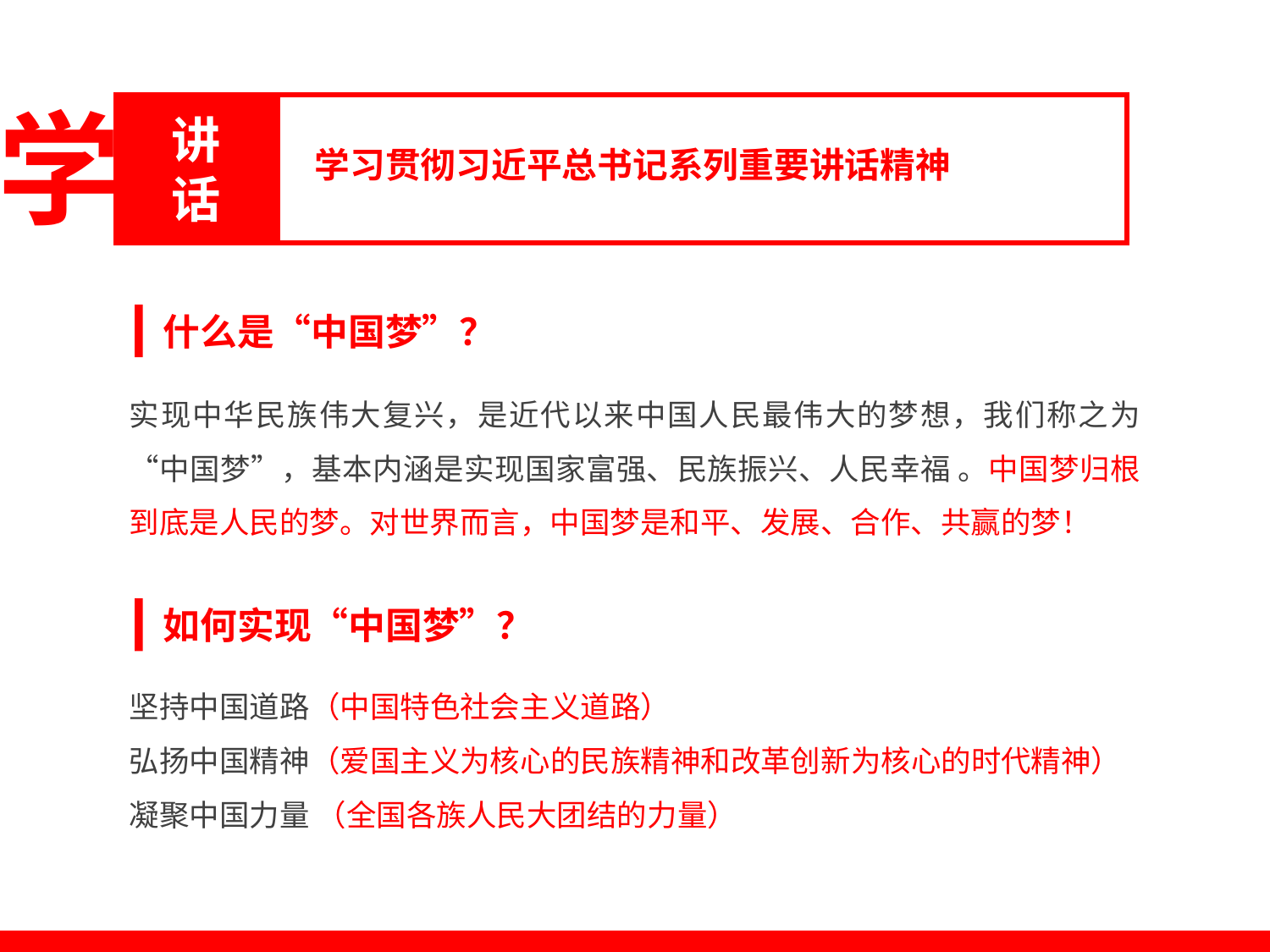

学

讲话
学习贯彻习近平总书记系列重要讲话精神
什么是“中国梦”？

实现中华民族伟大复兴，是近代以来中国人民最伟大的梦想，我们称之为“中国梦”，基本内涵是实现国家富强、民族振兴、人民幸福 。中国梦归根到底是人民的梦。对世界而言，中国梦是和平、发展、合作、共赢的梦！
如何实现“中国梦”？

坚持中国道路（中国特色社会主义道路）
弘扬中国精神（爱国主义为核心的民族精神和改革创新为核心的时代精神）
凝聚中国力量 （全国各族人民大团结的力量）